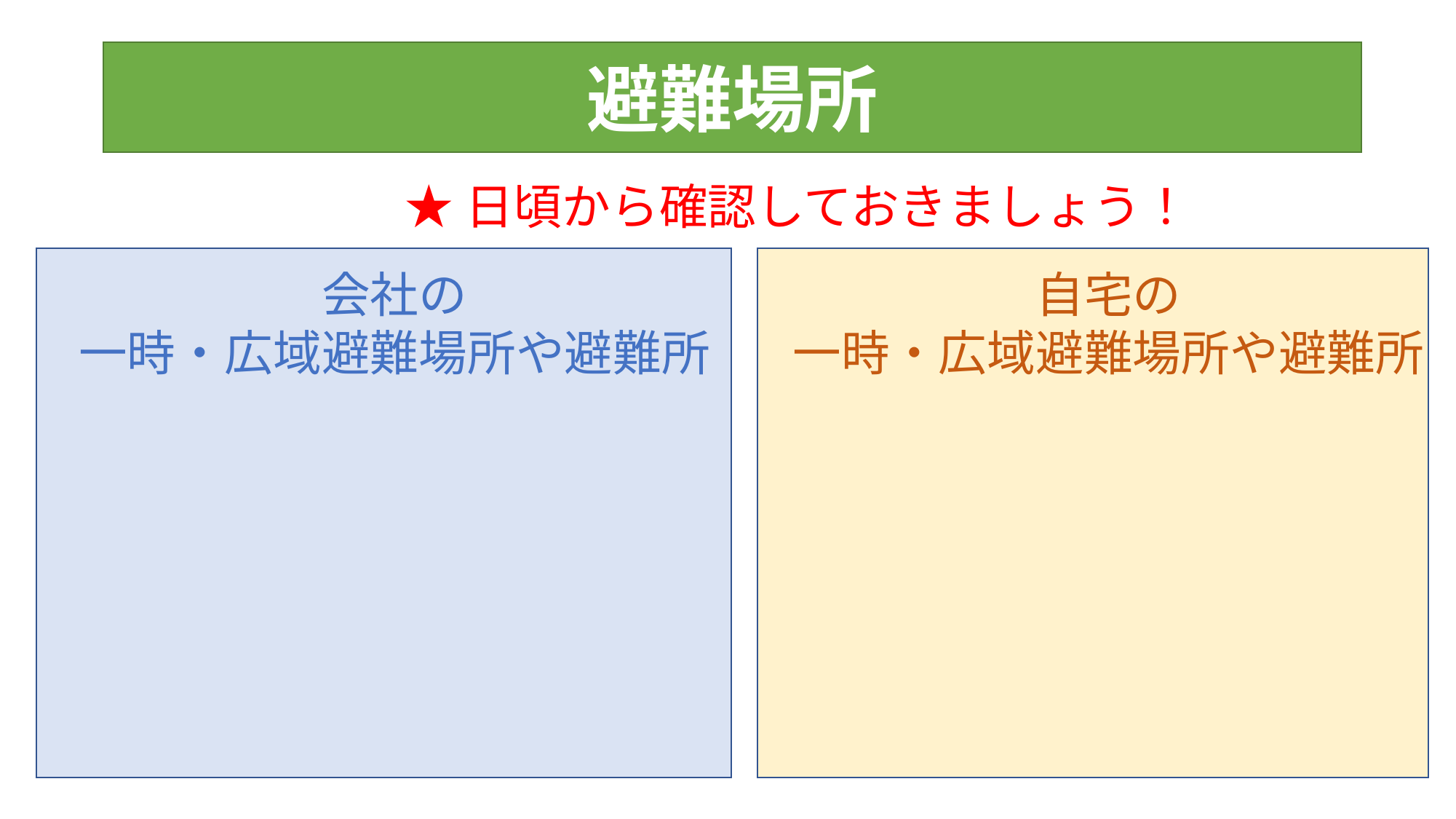

避難場所
★日頃から確認しておきましょう！

自宅の
一時・広域避難場所や避難所

会社の
一時・広域避難場所や避難所
テキストを入力